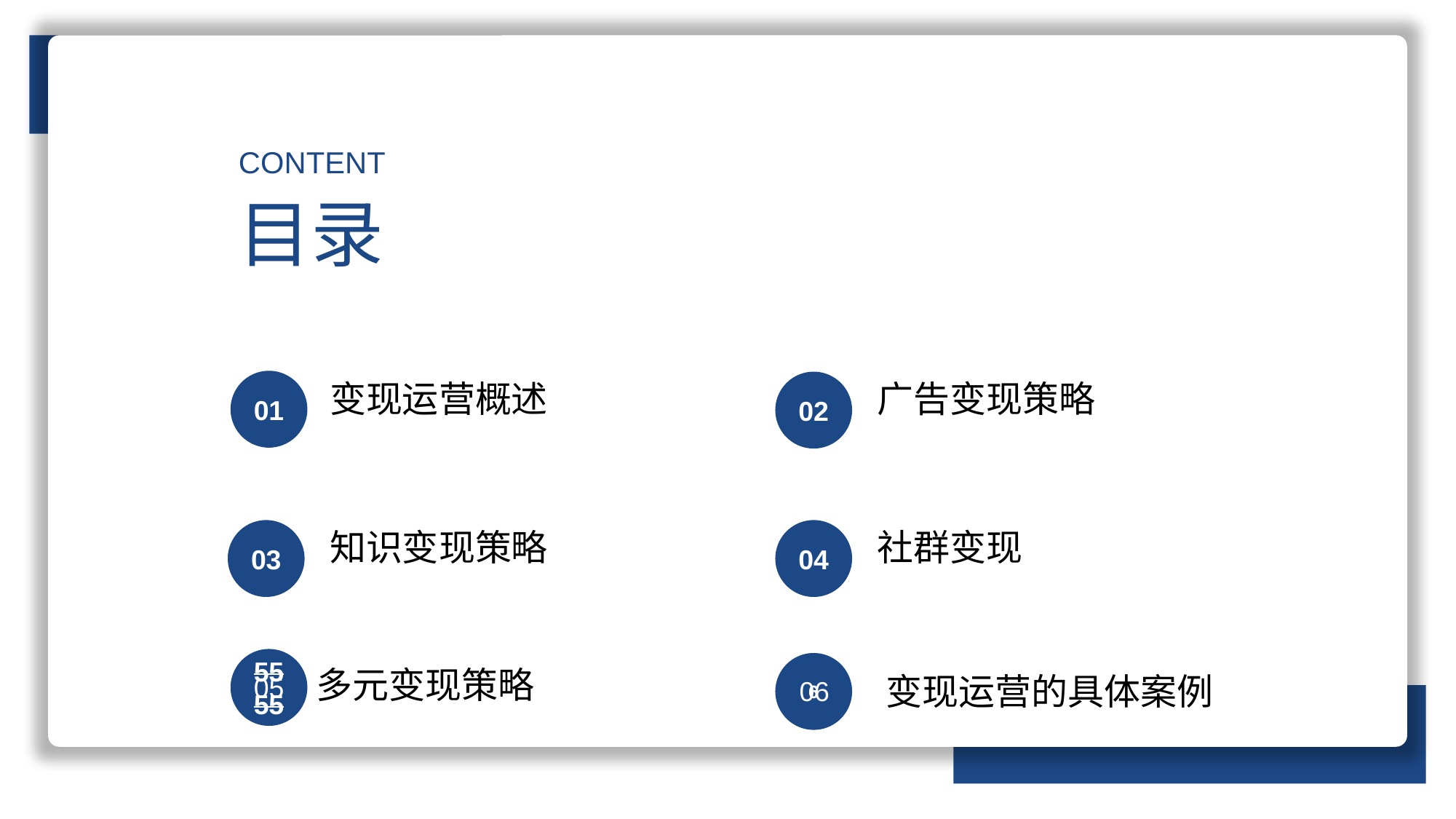

流量
CONTENT
目录
01
变现运营概述
广告变现策略
02
知识变现策略
社群变现
03
04
5555
6
多元变现策略
变现运营的具体案例
05
06